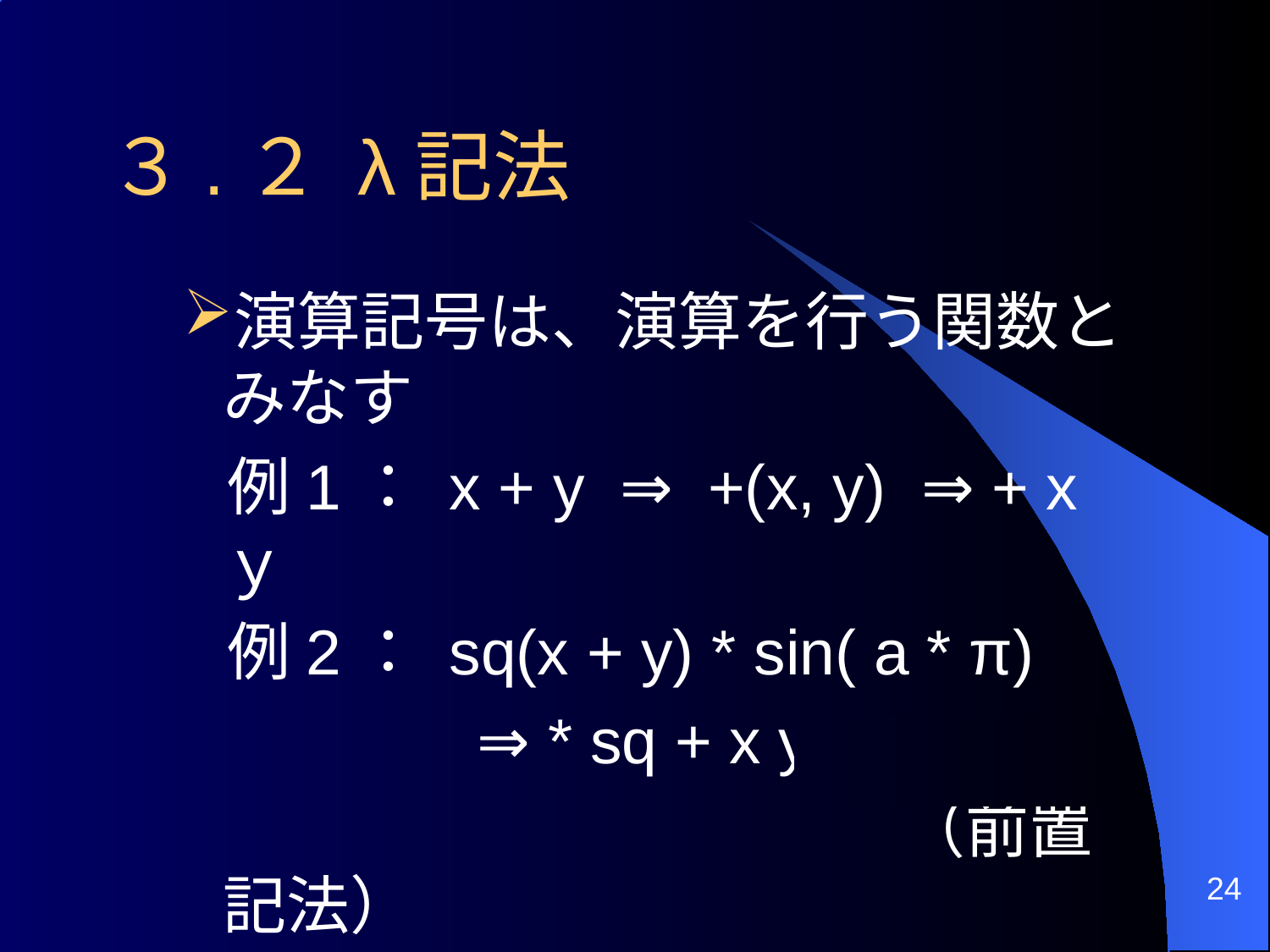

# ３.２ λ記法
演算記号は、演算を行う関数とみなす
  例1： x + y  ⇒  +(x, y)  ⇒ + x ｙ
  例2： sq(x + y) * sin( a * π)
	           	⇒ * sq + x y sin * a π
						  （前置記法）

24